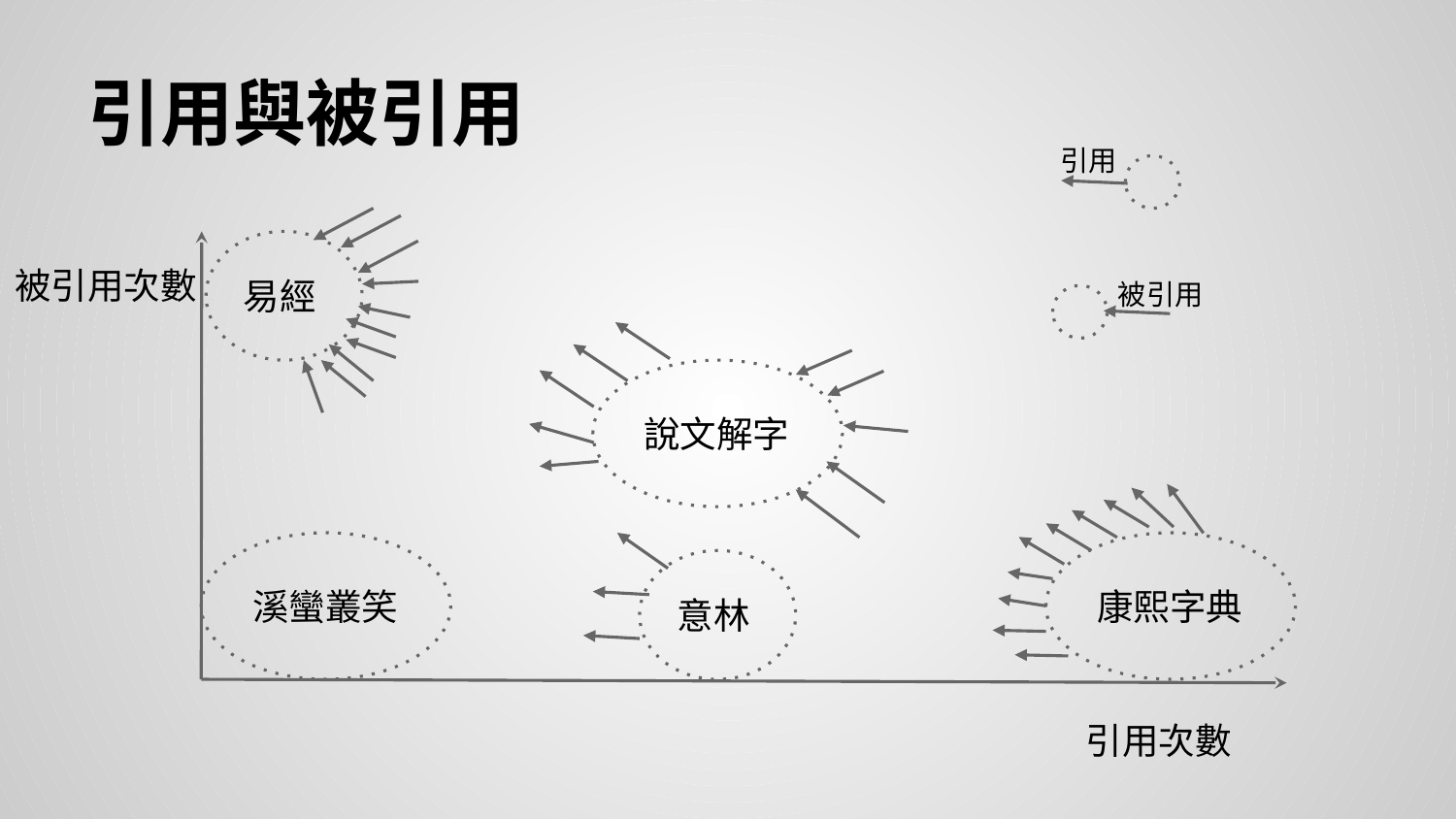

# 引用與被引用
引用

易經
被引用次數
被引用

說文解字
溪蠻叢笑
康熙字典
意林
引用次數